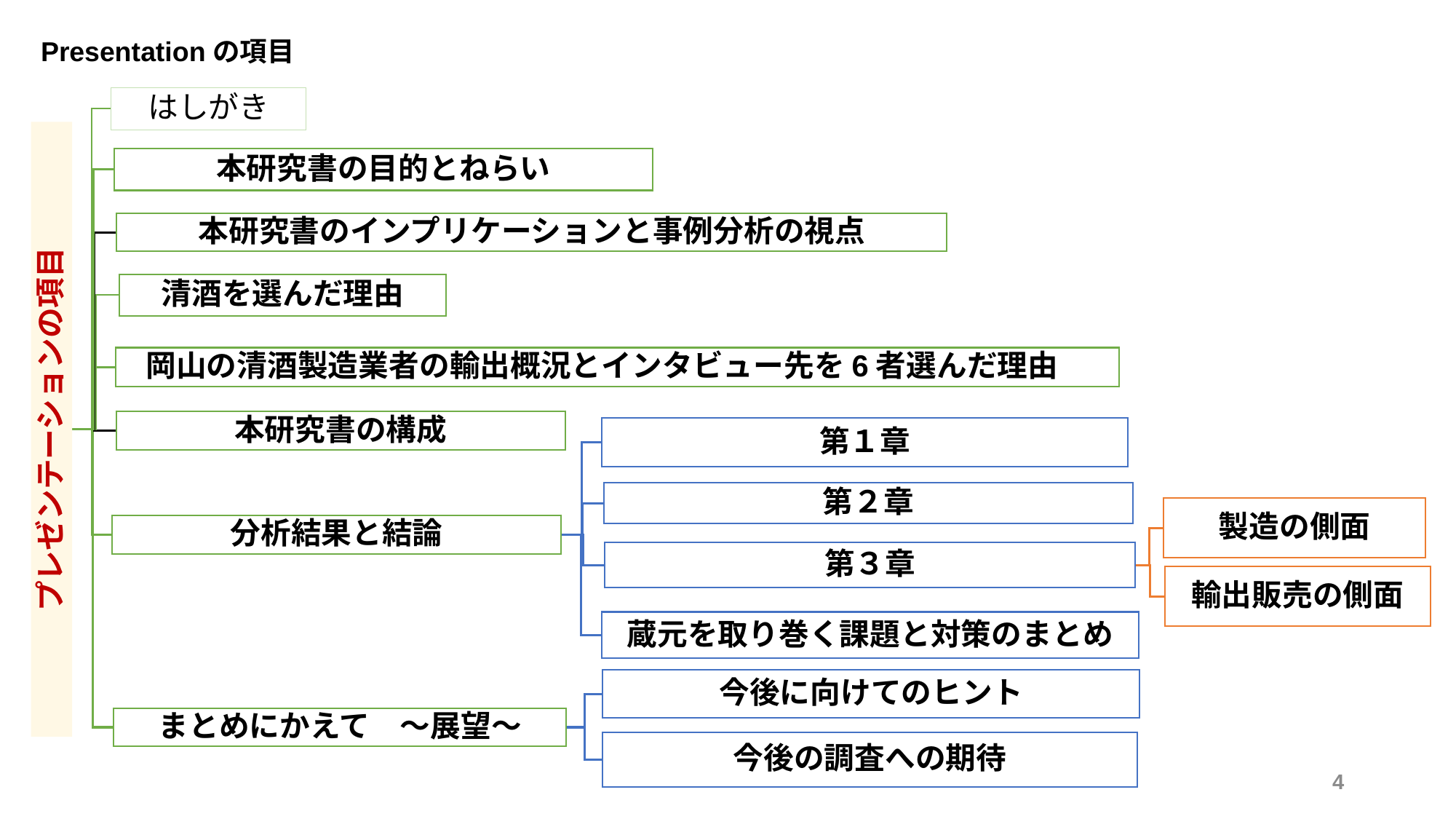

Presentationの項目

プレゼンテーションの項目
はしがき
本研究書の目的とねらい
本研究書のインプリケーションと事例分析の視点
清酒を選んだ理由
　岡山の清酒製造業者の輸出概況とインタビュー先を6者選んだ理由
本研究書の構成
分析結果と結論
第１章
第２章
第３章
製造の側面
輸出販売の側面
蔵元を取り巻く課題と対策のまとめ
まとめにかえて　～展望～
今後に向けてのヒント
今後の調査への期待
4